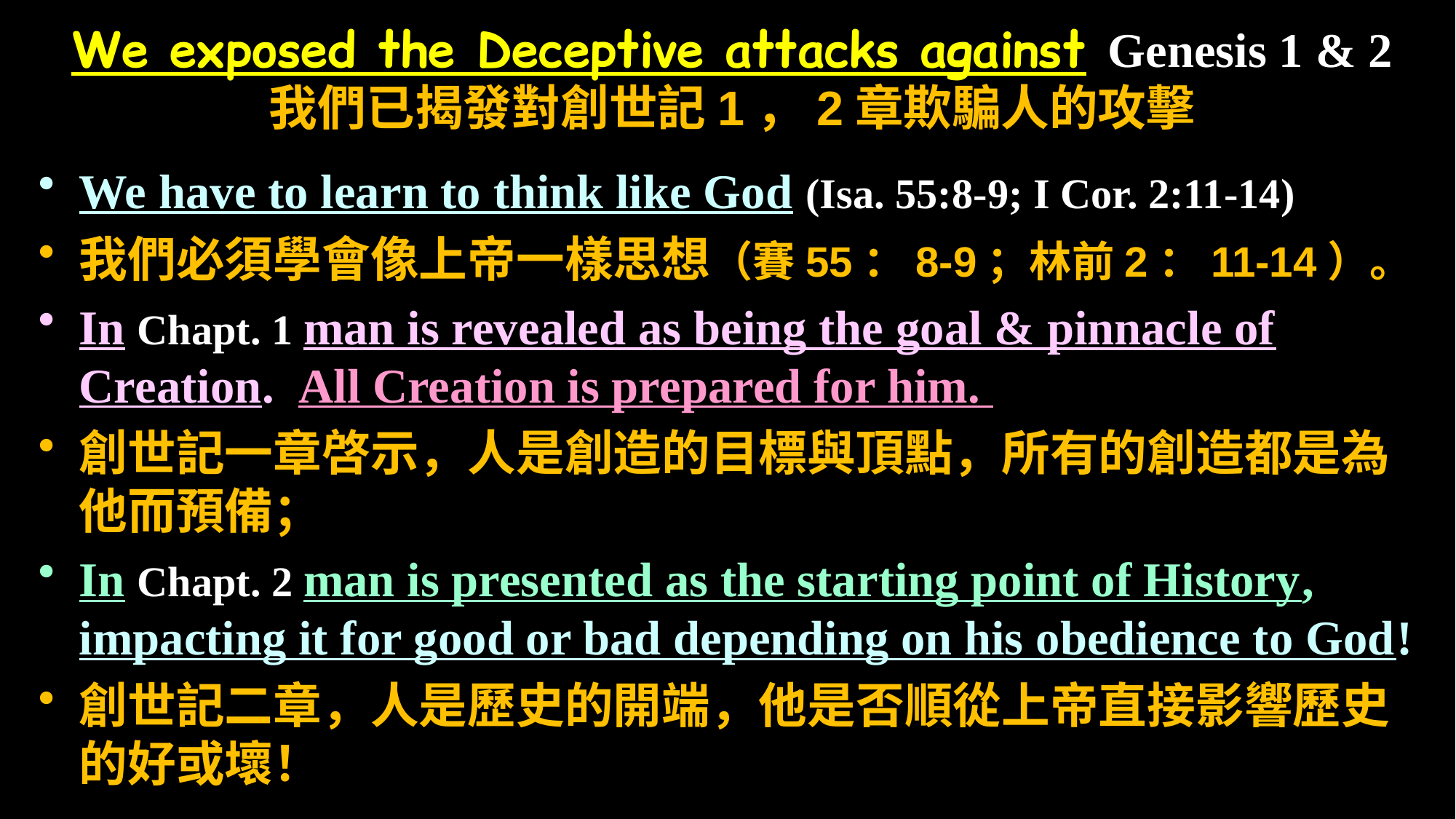

# We exposed the Deceptive attacks against Genesis 1 & 2 我們已揭發對創世記1，2章欺騙人的攻擊
We have to learn to think like God (Isa. 55:8-9; I Cor. 2:11-14)
我們必須學會像上帝一樣思想（賽55：8-9；林前2：11-14）。
In Chapt. 1 man is revealed as being the goal & pinnacle of Creation.  All Creation is prepared for him.
創世記一章啓示，人是創造的目標與頂點，所有的創造都是為他而預備；
In Chapt. 2 man is presented as the starting point of History, impacting it for good or bad depending on his obedience to God!
創世記二章，人是歷史的開端，他是否順從上帝直接影響歷史的好或壞！